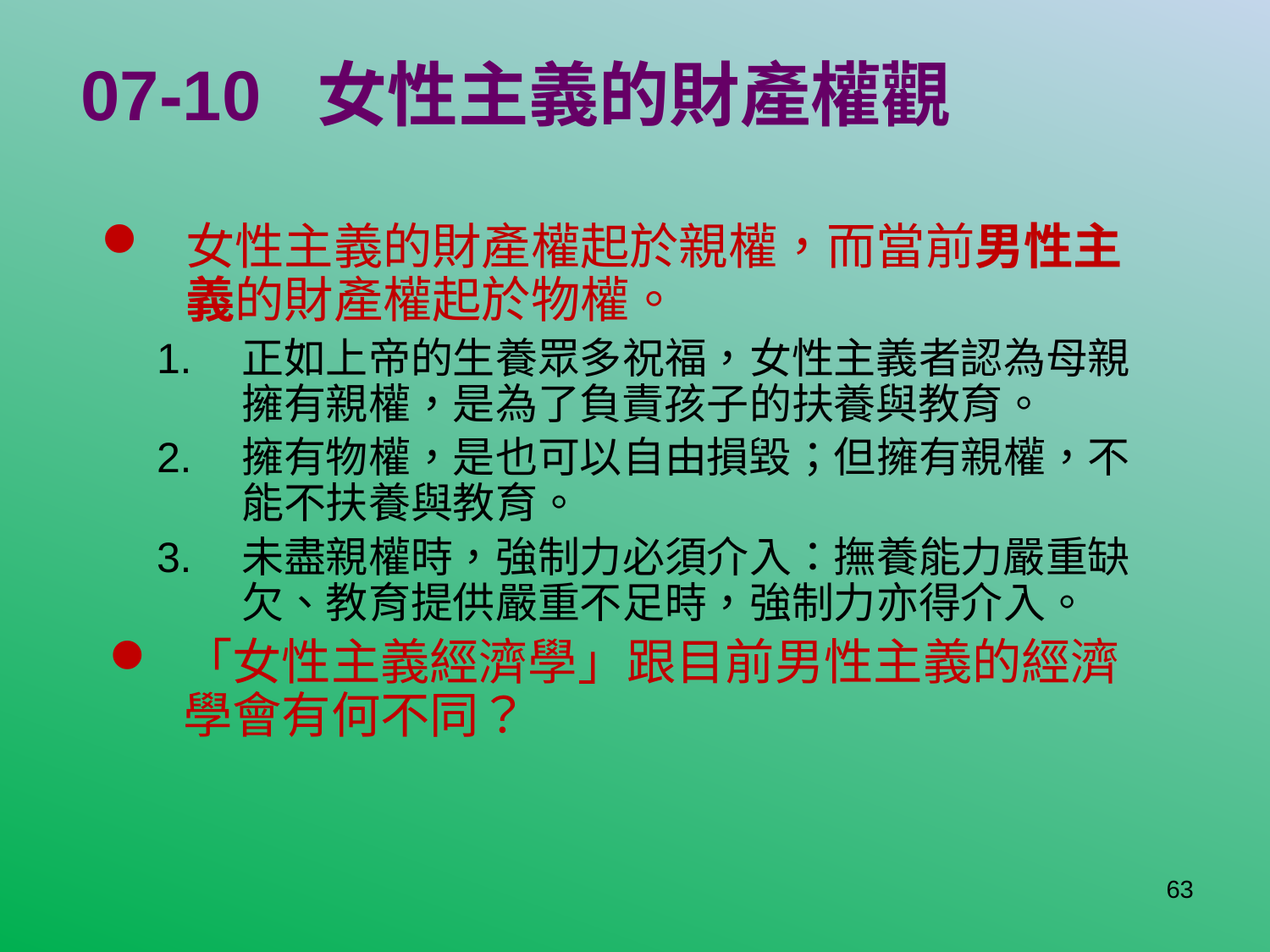

# 07-10  女性主義的財產權觀
女性主義的財產權起於親權，而當前男性主義的財產權起於物權。
正如上帝的生養眾多祝福，女性主義者認為母親擁有親權，是為了負責孩子的扶養與教育。
擁有物權，是也可以自由損毀；但擁有親權，不能不扶養與教育。
未盡親權時，強制力必須介入：撫養能力嚴重缺欠、教育提供嚴重不足時，強制力亦得介入。
「女性主義經濟學」跟目前男性主義的經濟學會有何不同？
63